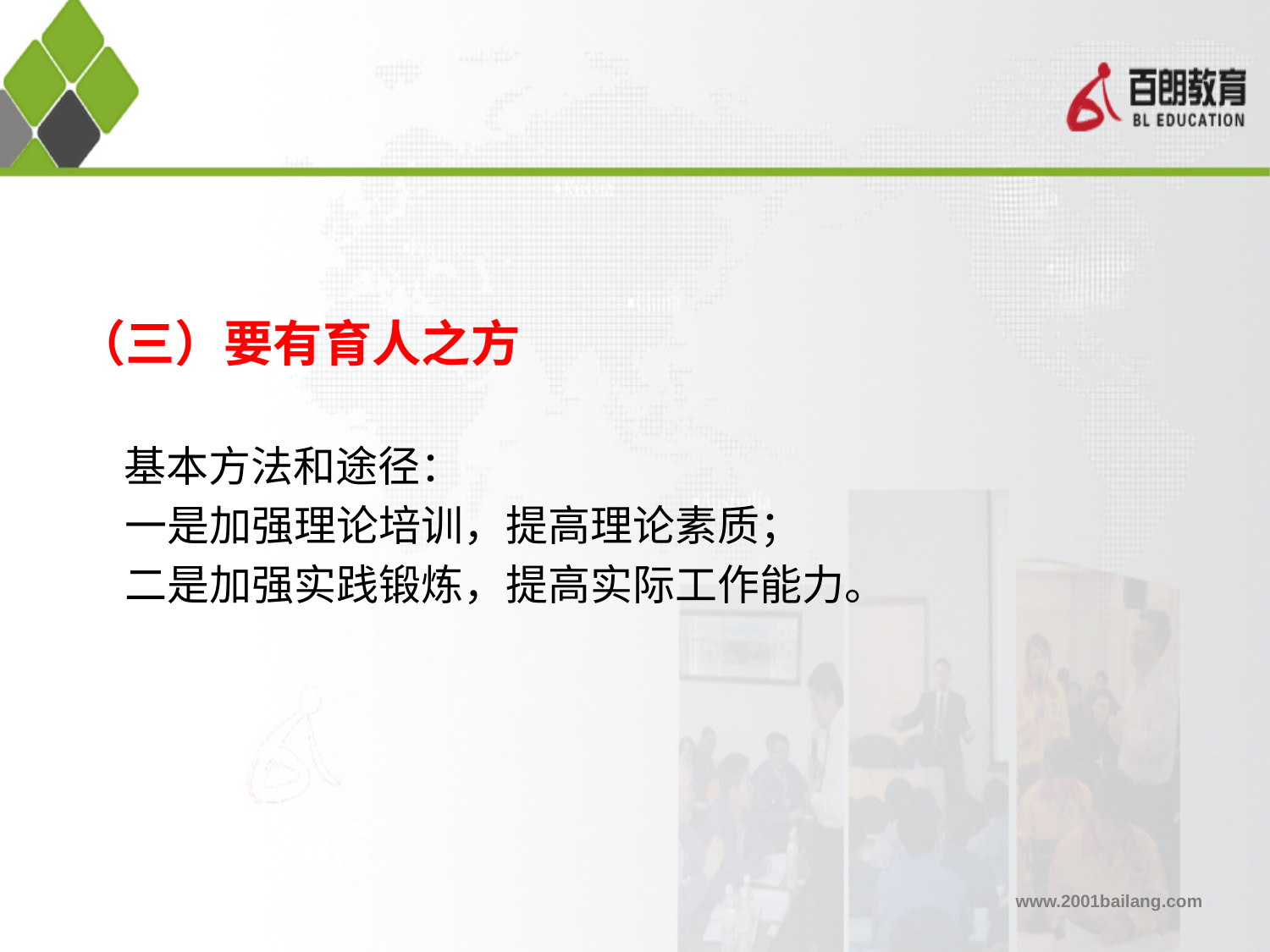

#
（三）要有育人之方

	基本方法和途径：
    一是加强理论培训，提高理论素质；
    二是加强实践锻炼，提高实际工作能力。